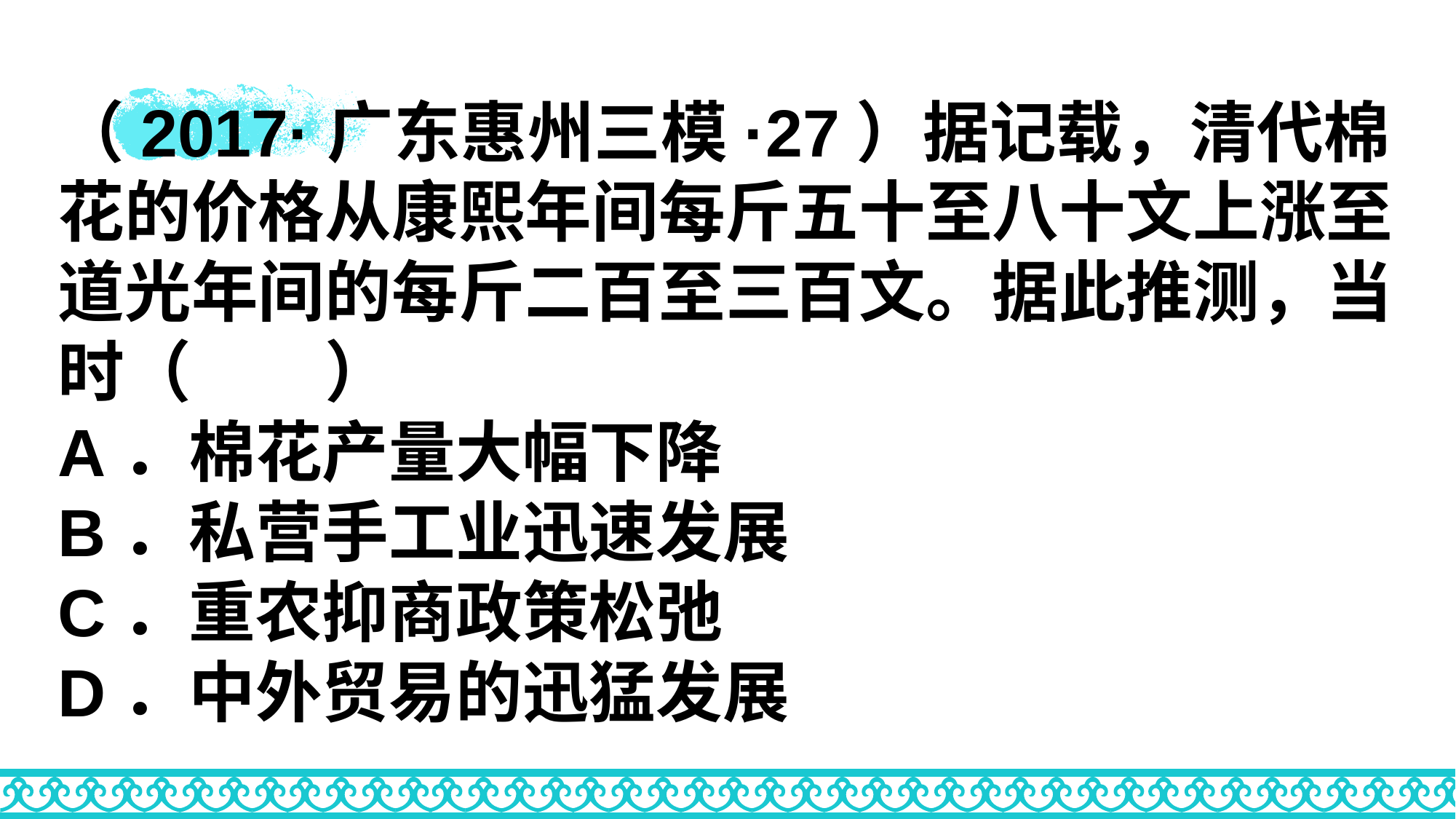

（2017·广东惠州三模·27）据记载，清代棉花的价格从康熙年间每斤五十至八十文上涨至道光年间的每斤二百至三百文。据此推测，当时（　　）
A．棉花产量大幅下降
B．私营手工业迅速发展
C．重农抑商政策松弛
D．中外贸易的迅猛发展